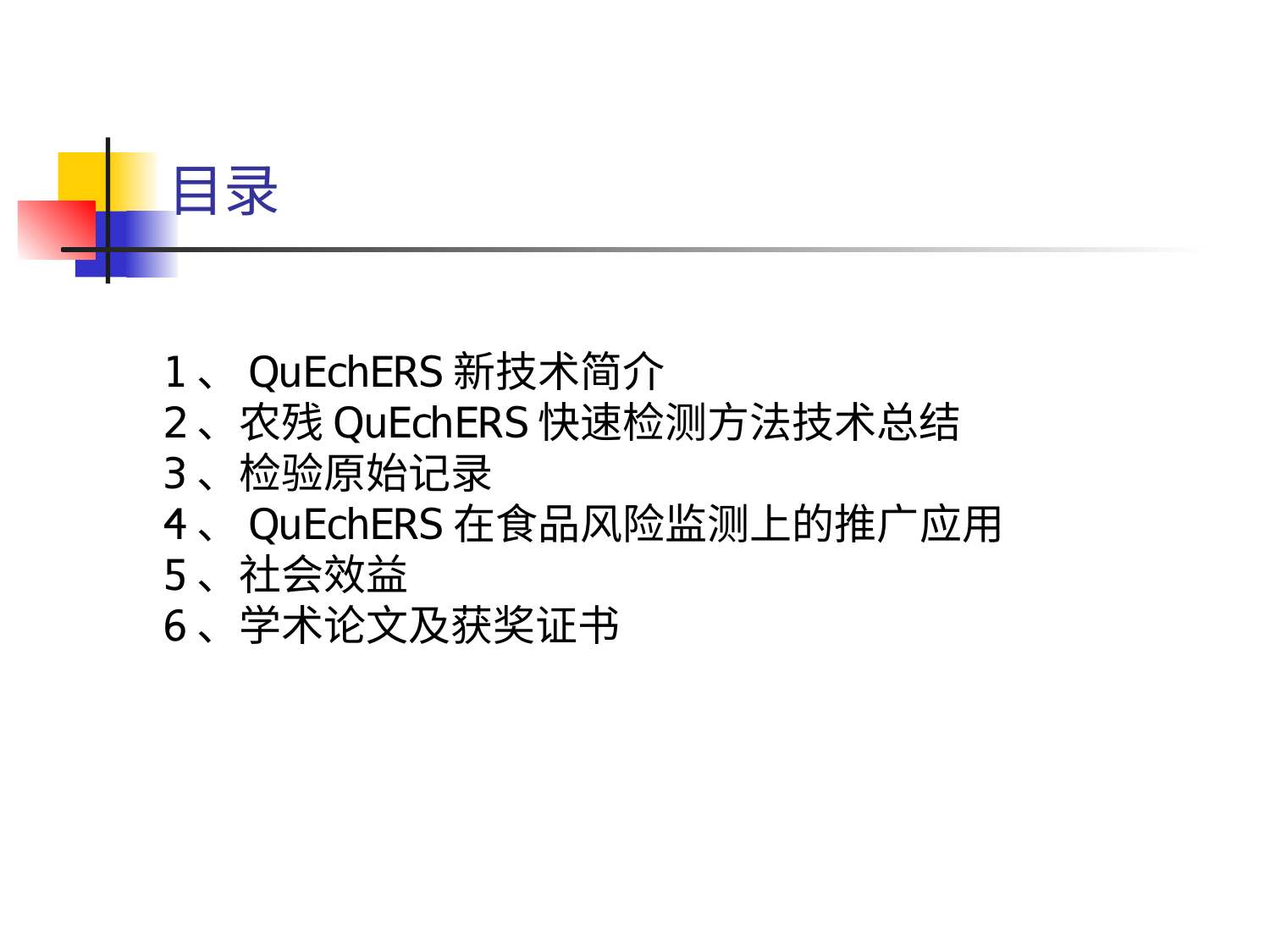

# 目录

1、QuEchERS新技术简介
2、农残QuEchERS快速检测方法技术总结
3、检验原始记录
4、QuEchERS在食品风险监测上的推广应用
5、社会效益
6、学术论文及获奖证书